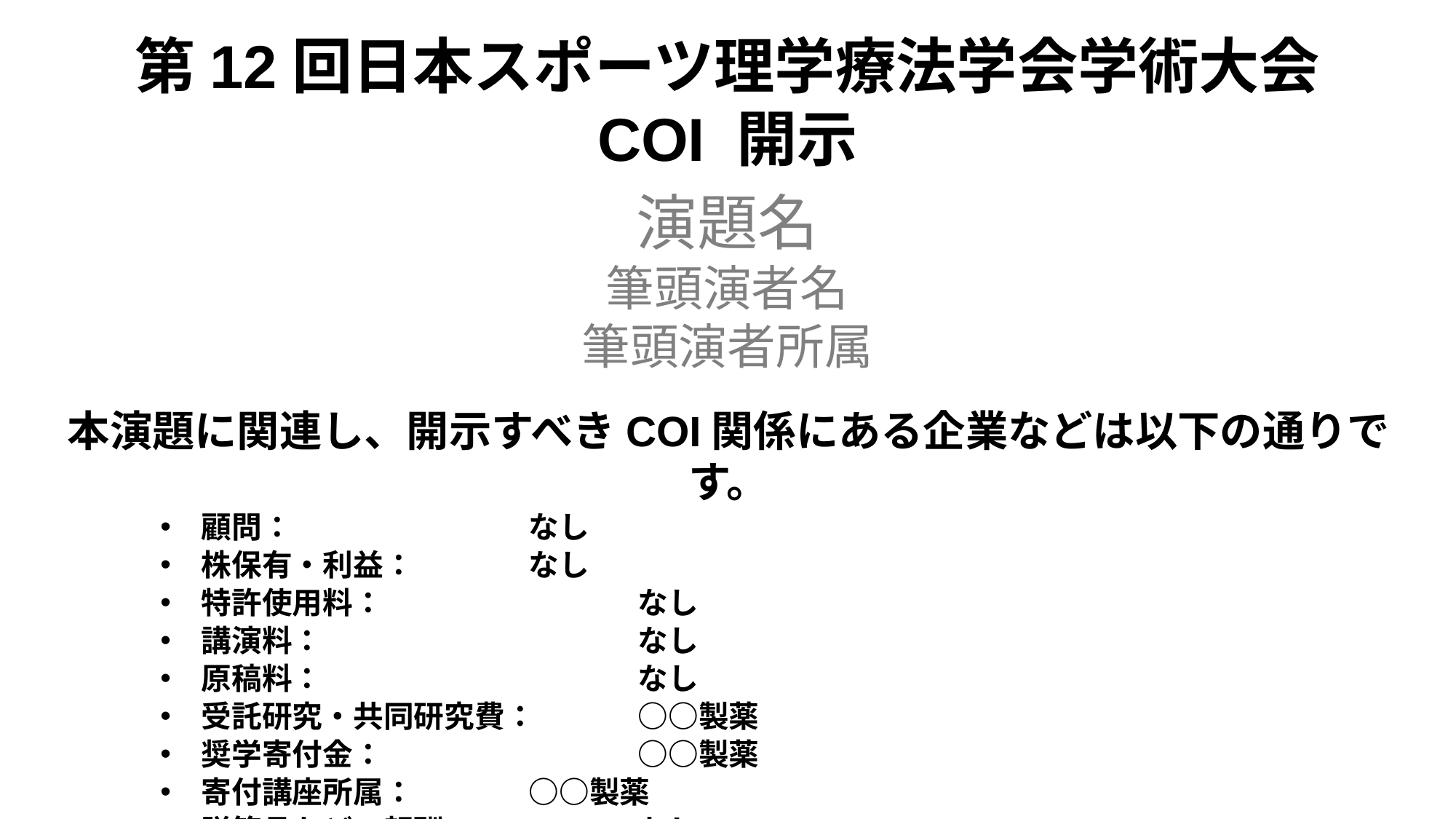

第12回日本スポーツ理学療法学会学術大会
COI 開示
演題名
筆頭演者名
筆頭演者所属
本演題に関連し、開示すべきCOI関係にある企業などは以下の通りです。
顧問：			なし
株保有・利益：		なし
特許使用料：			なし
講演料：			なし
原稿料：			なし
受託研究・共同研究費：	○○製薬
奨学寄付金：			○○製薬
寄付講座所属：		○○製薬
贈答品などの報酬：		なし